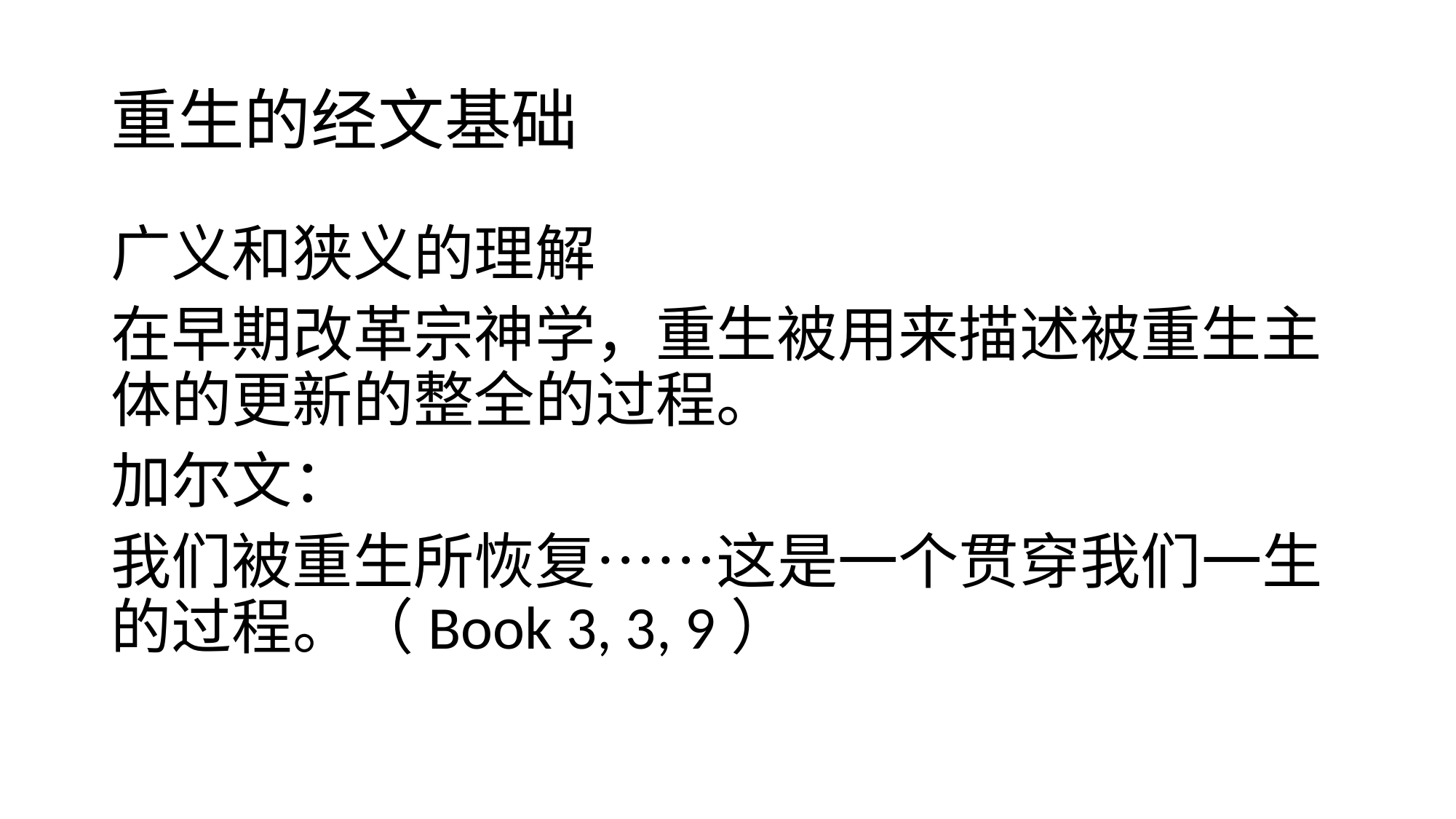

# 重生的经文基础
广义和狭义的理解
在早期改革宗神学，重生被用来描述被重生主体的更新的整全的过程。
加尔文：
我们被重生所恢复……这是一个贯穿我们一生的过程。（Book 3, 3, 9）